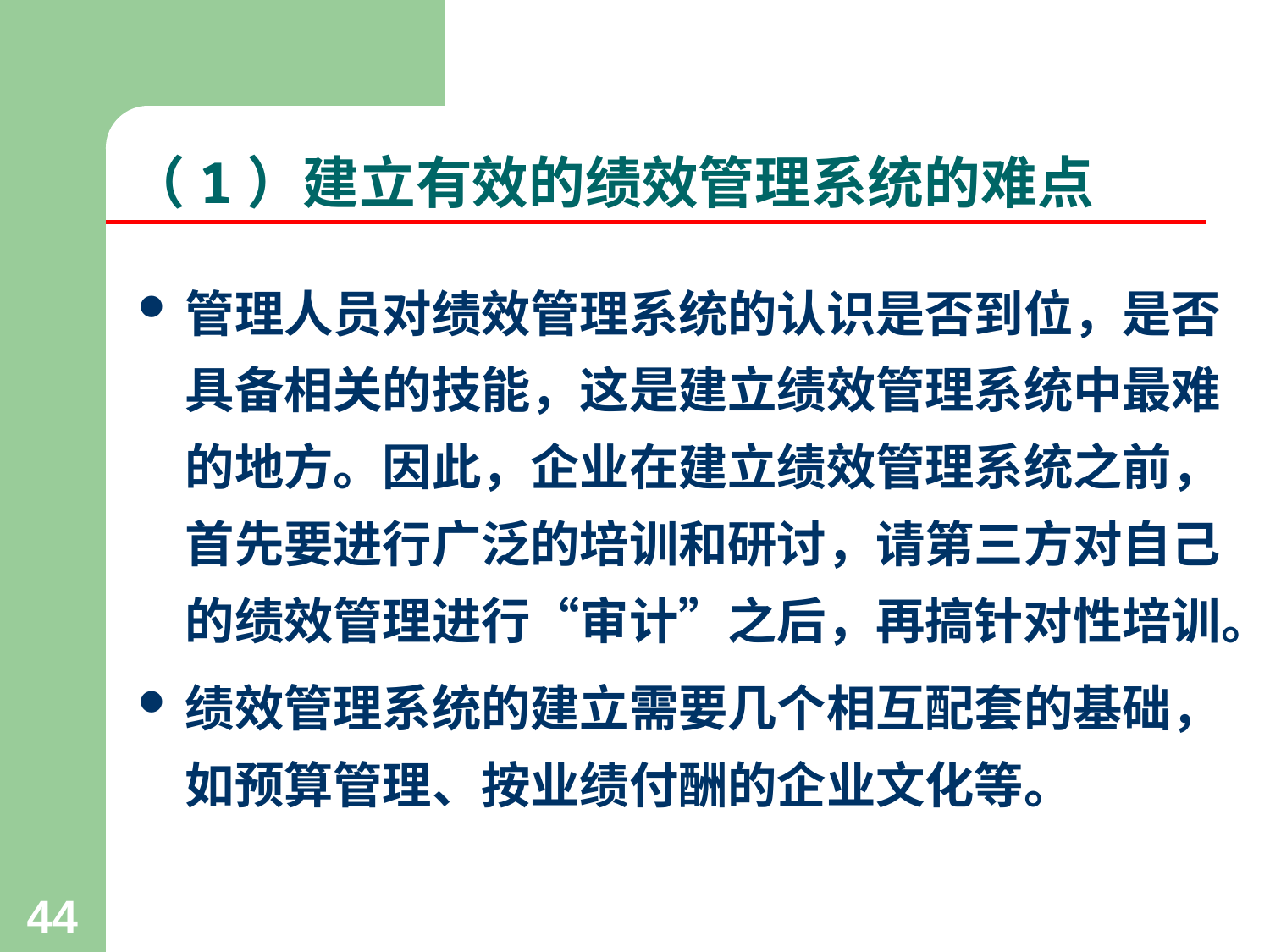

（1）建立有效的绩效管理系统的难点

管理人员对绩效管理系统的认识是否到位，是否具备相关的技能，这是建立绩效管理系统中最难的地方。因此，企业在建立绩效管理系统之前，首先要进行广泛的培训和研讨，请第三方对自己的绩效管理进行“审计”之后，再搞针对性培训。
绩效管理系统的建立需要几个相互配套的基础，如预算管理、按业绩付酬的企业文化等。
# 44